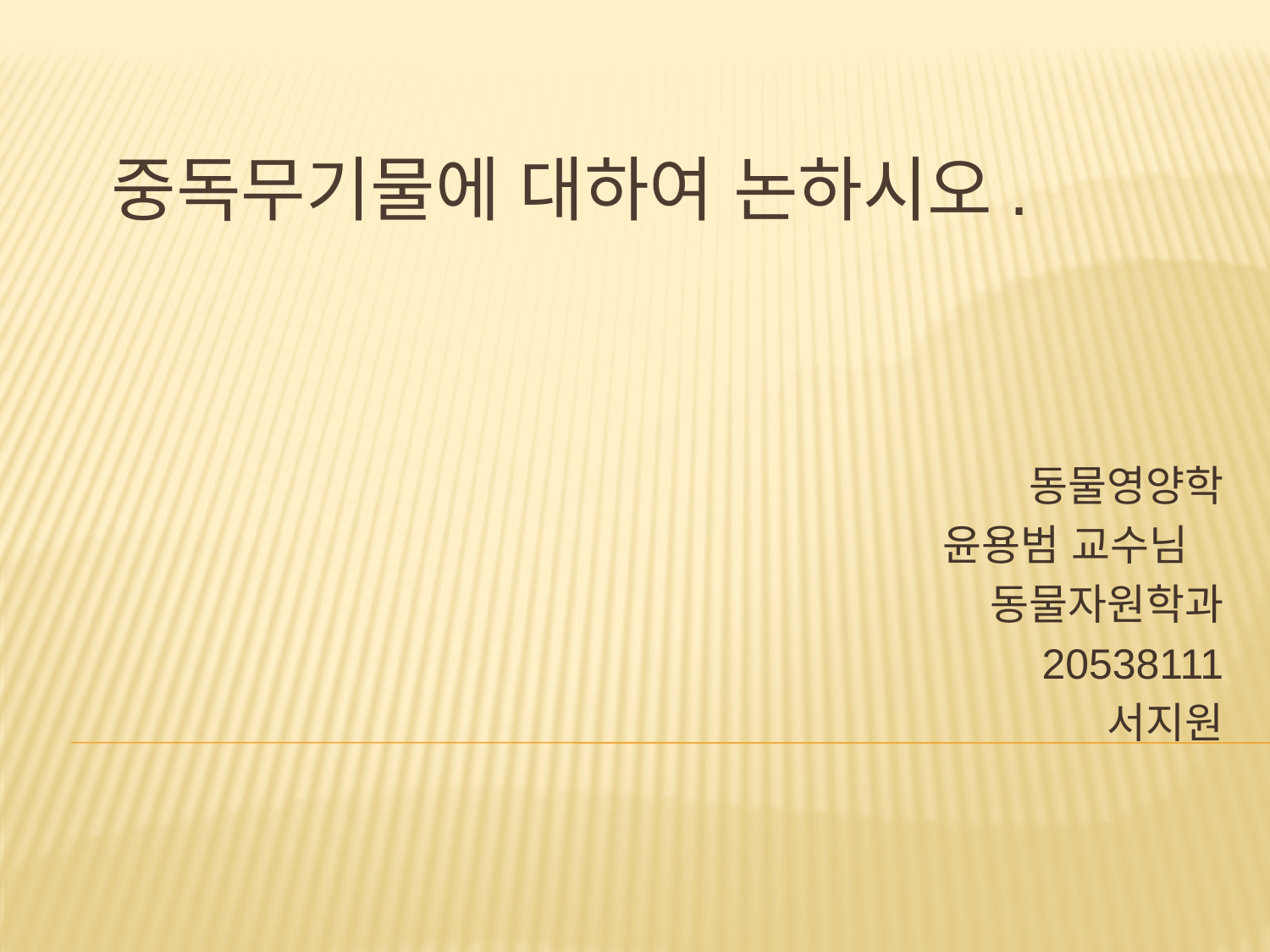

# 중독무기물에 대하여 논하시오.
동물영양학
윤용범 교수님
동물자원학과
20538111
서지원